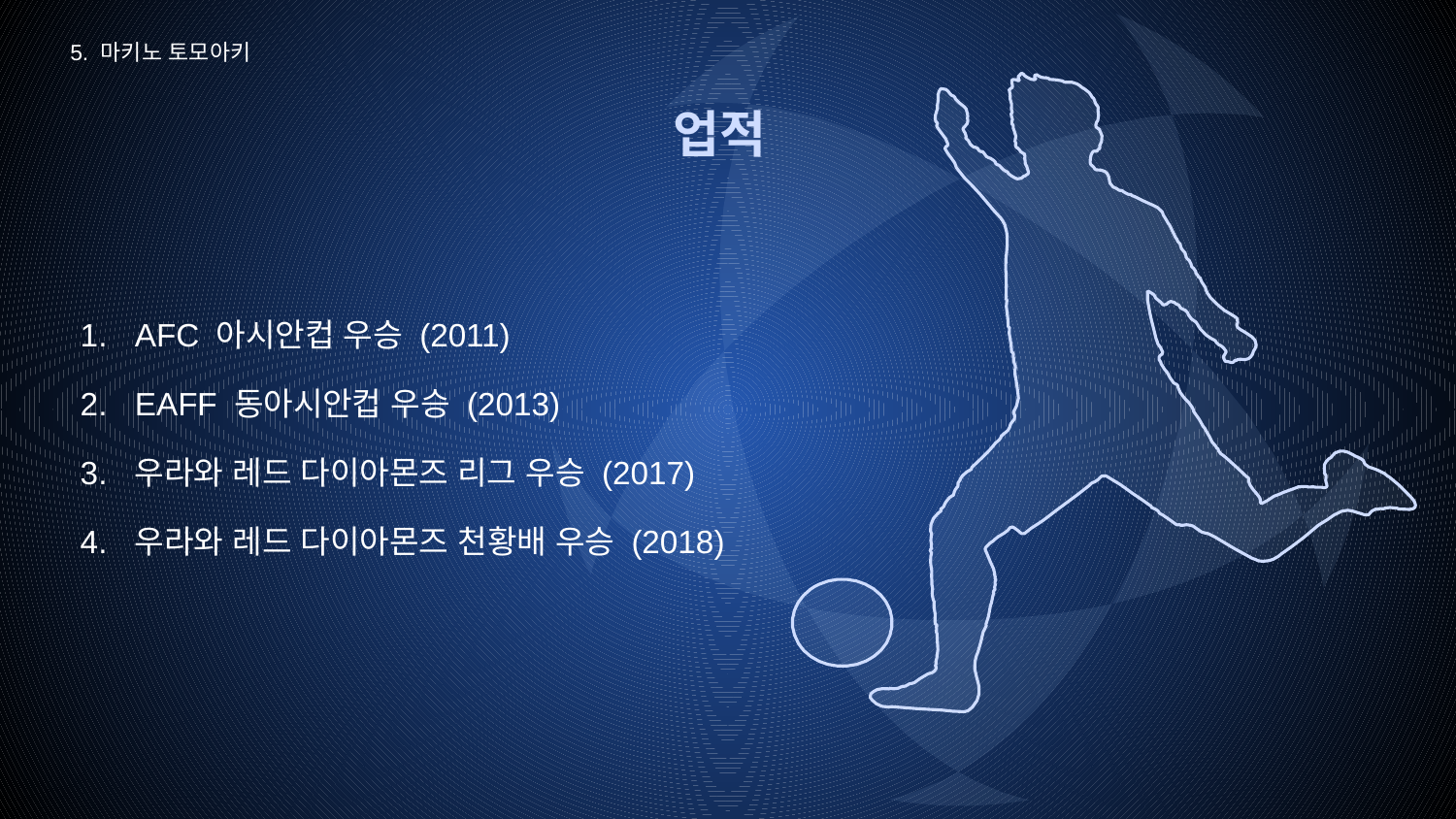

5. 마키노 토모아키

# 업적
AFC 아시안컵 우승 (2011)
EAFF 동아시안컵 우승 (2013)
우라와 레드 다이아몬즈 리그 우승 (2017)
우라와 레드 다이아몬즈 천황배 우승 (2018)